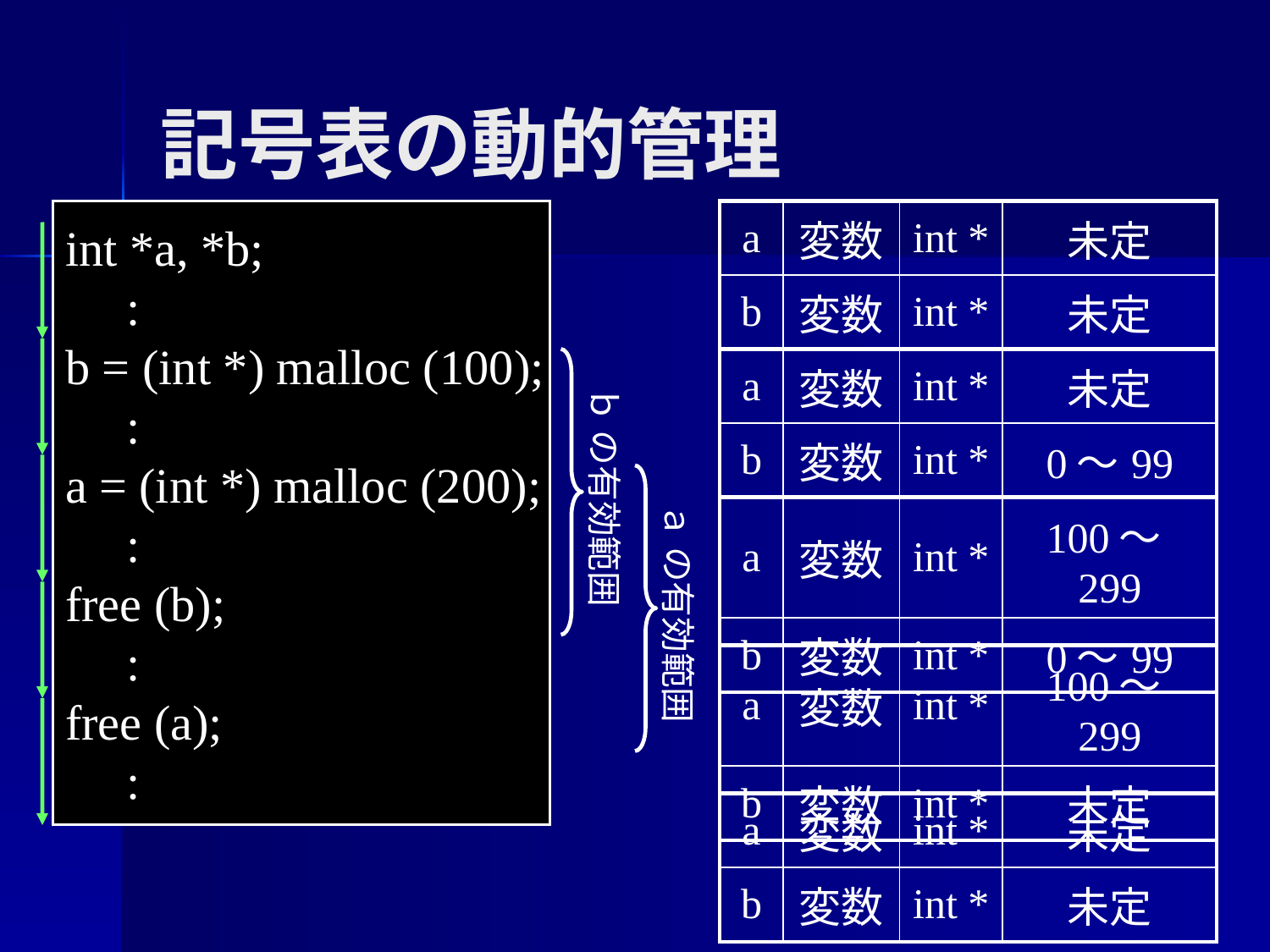

記号表の動的管理
int *a, *b;
     :
b = (int *) malloc (100);
     :
a = (int *) malloc (200);
     :
free (b);
     :
free (a);
     :
| a | 変数 | int \* | 未定 |
| --- | --- | --- | --- |
| b | 変数 | int \* | 未定 |

ｂ の有効範囲
| a | 変数 | int \* | 未定 |
| --- | --- | --- | --- |
| b | 変数 | int \* | 0～99 |

ａ の有効範囲
| a | 変数 | int \* | 100～299 |
| --- | --- | --- | --- |
| b | 変数 | int \* | 0～99 |

| a | 変数 | int \* | 100～299 |
| --- | --- | --- | --- |
| b | 変数 | int \* | 未定 |

| a | 変数 | int \* | 未定 |
| --- | --- | --- | --- |
| b | 変数 | int \* | 未定 |